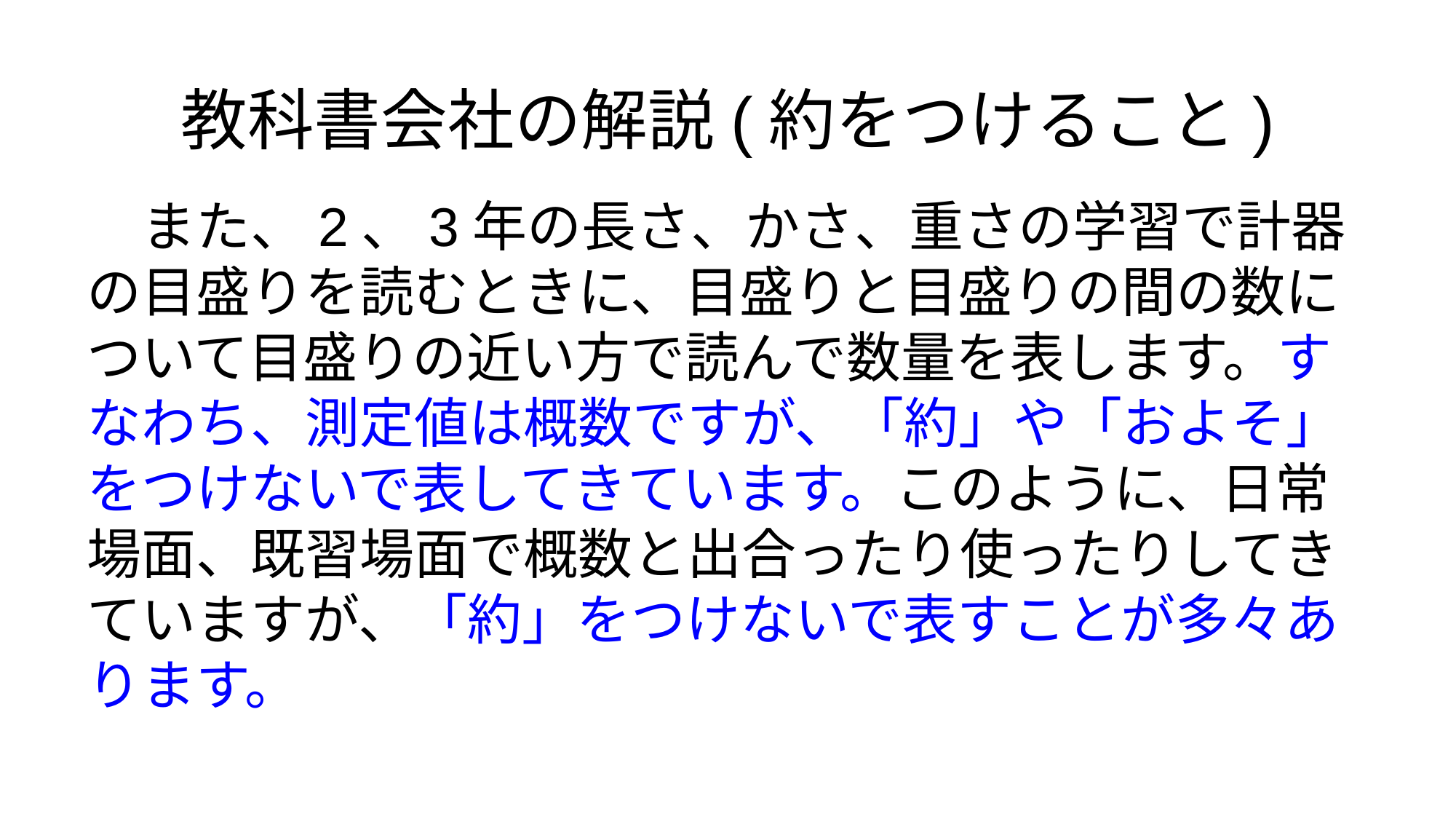

# 教科書会社の解説(約をつけること)
　また、2、3年の長さ、かさ、重さの学習で計器の目盛りを読むときに、目盛りと目盛りの間の数について目盛りの近い方で読んで数量を表します。すなわち、測定値は概数ですが、「約」や「およそ」をつけないで表してきています。このように、日常場面、既習場面で概数と出合ったり使ったりしてきていますが、「約」をつけないで表すことが多々あります。